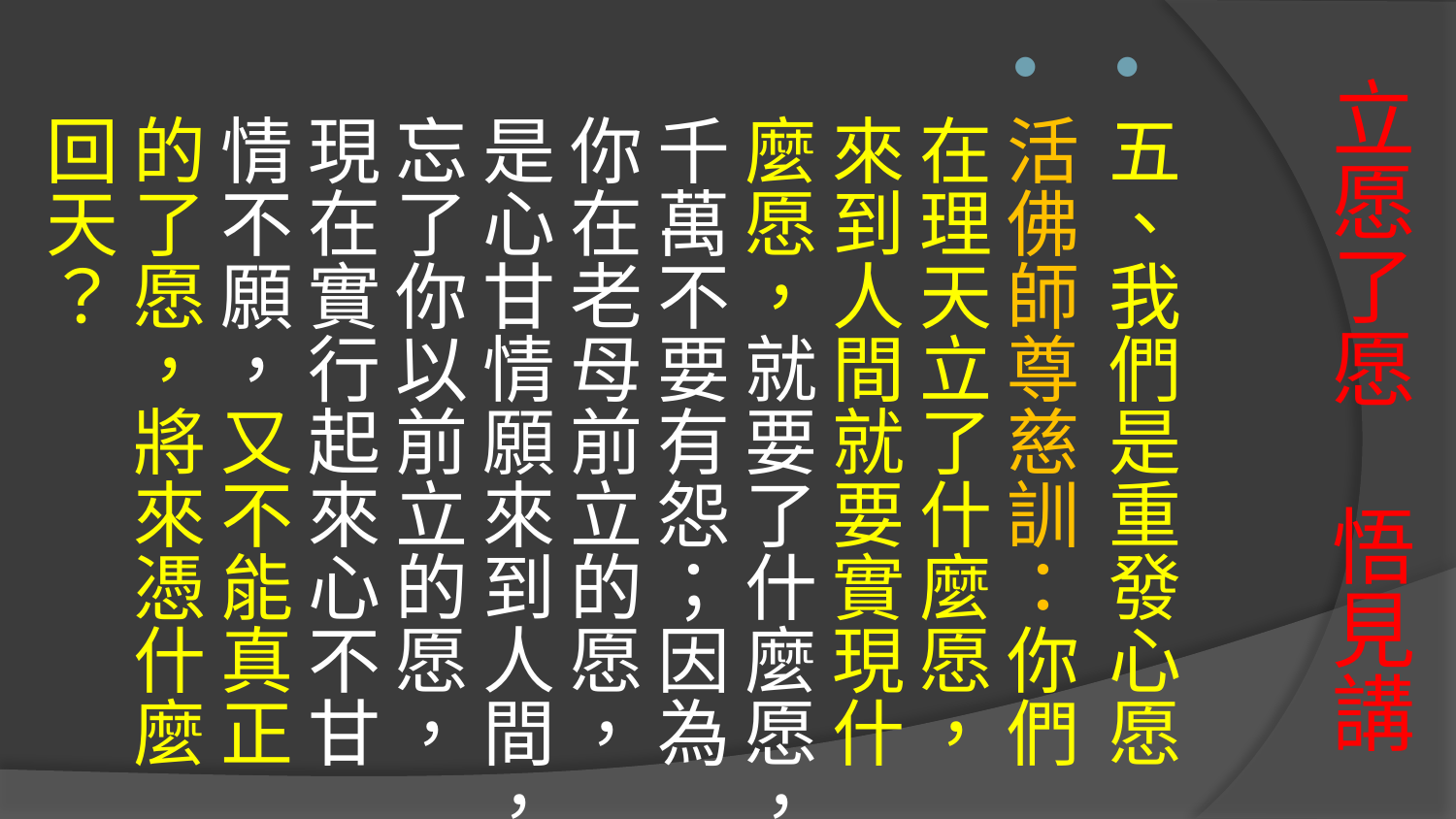

五、我們是重發心愿
活佛師尊慈訓：你們在理天立了什麼愿，來到人間就要實現什麼愿，就要了什麼愿，千萬不要有怨；因為你在老母前立的愿，是心甘情願來到人間，忘了你以前立的愿，現在實行起來心不甘情不願，又不能真正的了愿，將來憑什麼回天？
# 立愿了愿     悟見講